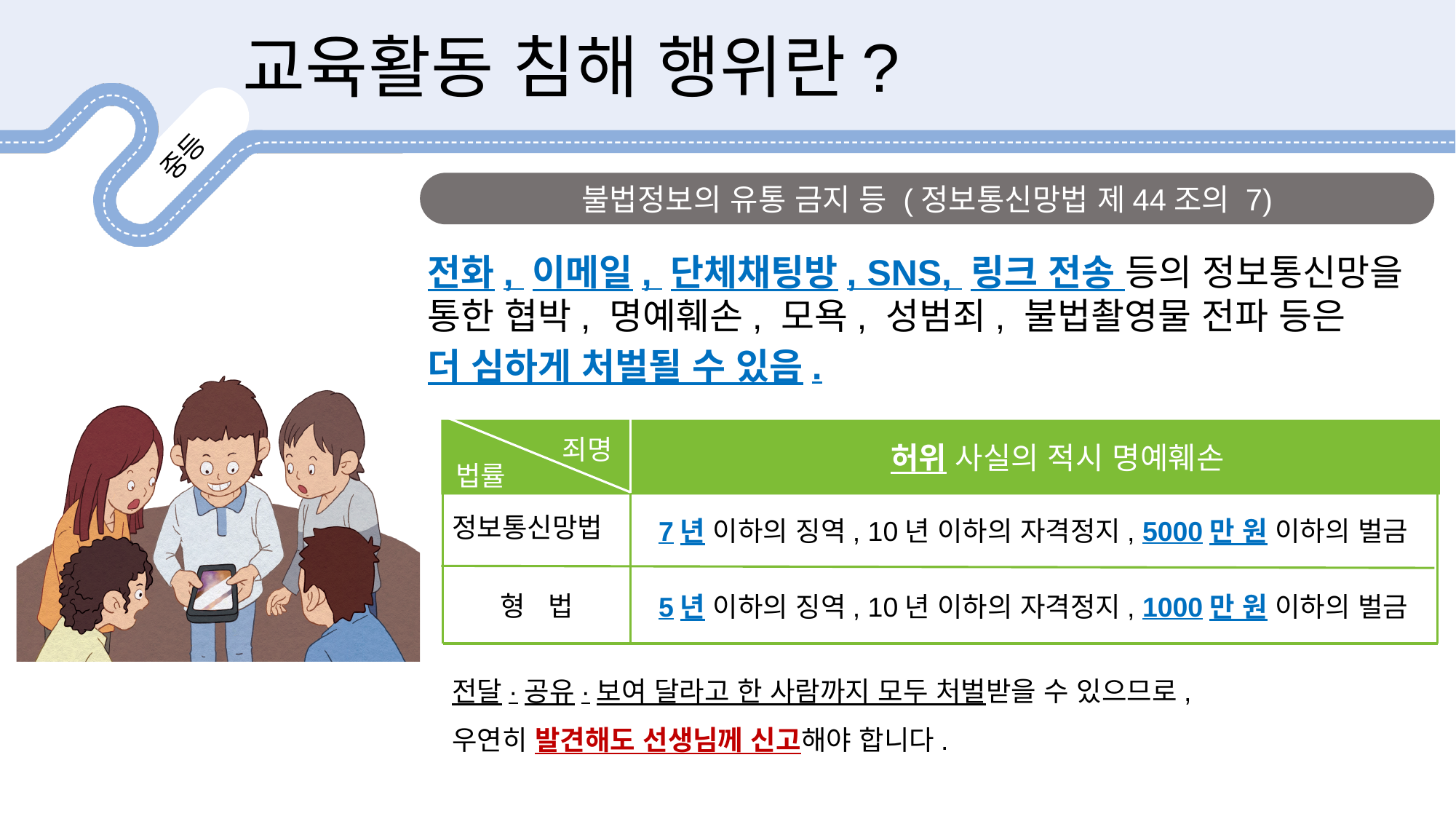

교육활동 침해 행위란?
불법정보의 유통 금지 등 (정보통신망법 제44조의 7)
전화, 이메일, 단체채팅방, SNS, 링크 전송 등의 정보통신망을 통한 협박, 명예훼손, 모욕, 성범죄, 불법촬영물 전파 등은
더 심하게 처벌될 수 있음.

죄명

허위 사실의 적시 명예훼손
법률
정보통신망법
7년 이하의 징역, 10년 이하의 자격정지, 5000만 원 이하의 벌금
형   법
5년 이하의 징역, 10년 이하의 자격정지, 1000만 원 이하의 벌금
전달·공유·보여 달라고 한 사람까지 모두 처벌받을 수 있으므로,
우연히 발견해도 선생님께 신고해야 합니다.